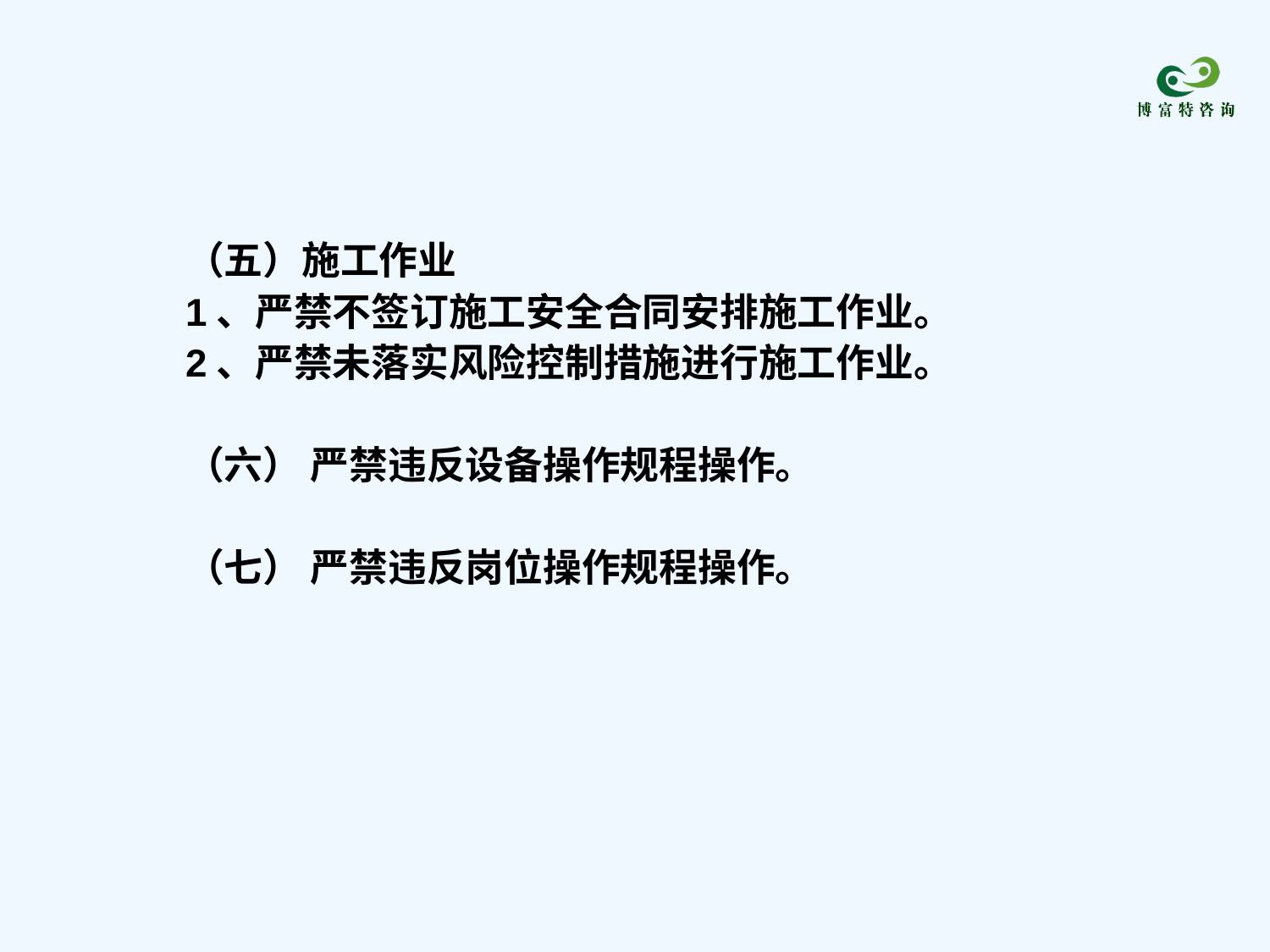

（五）施工作业
1、严禁不签订施工安全合同安排施工作业。
2、严禁未落实风险控制措施进行施工作业。

（六） 严禁违反设备操作规程操作。

（七） 严禁违反岗位操作规程操作。
30